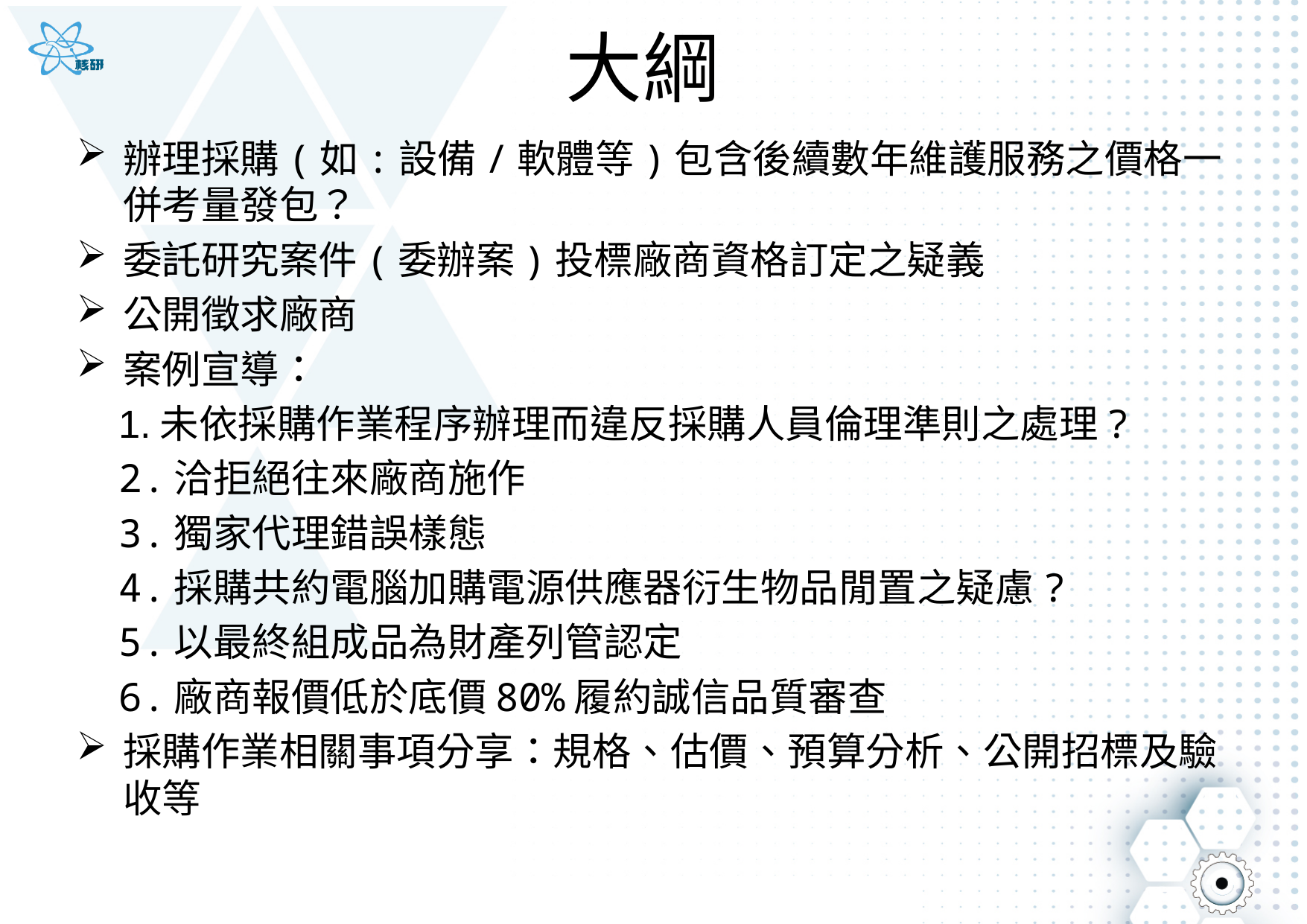

# 大綱
辦理採購(如:設備/軟體等)包含後續數年維護服務之價格一併考量發包？
委託研究案件(委辦案)投標廠商資格訂定之疑義
公開徵求廠商
案例宣導：
1.未依採購作業程序辦理而違反採購人員倫理準則之處理?
2.洽拒絕往來廠商施作
3.獨家代理錯誤樣態
4.採購共約電腦加購電源供應器衍生物品閒置之疑慮?
5.以最終組成品為財產列管認定
6.廠商報價低於底價80%履約誠信品質審查
採購作業相關事項分享：規格、估價、預算分析、公開招標及驗收等